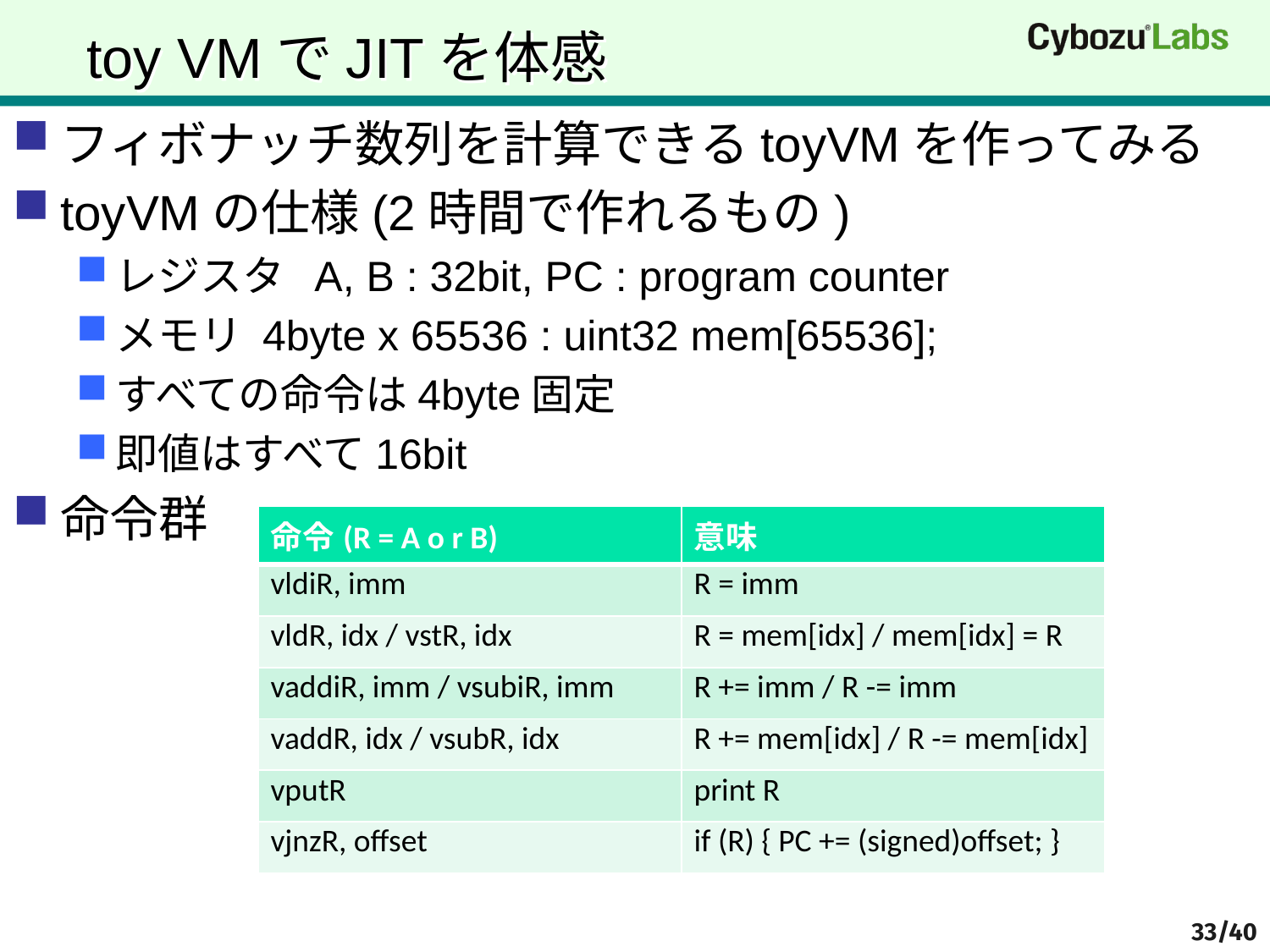

# toy VMでJITを体感
フィボナッチ数列を計算できるtoyVMを作ってみる
toyVMの仕様(2時間で作れるもの)
レジスタ  A, B : 32bit, PC : program counter
メモリ 4byte x 65536 : uint32 mem[65536];
すべての命令は4byte固定
即値はすべて16bit
命令群
| 命令(R = A o r B) | 意味 |
| --- | --- |
| vldiR, imm | R = imm |
| vldR, idx / vstR, idx | R = mem[idx] / mem[idx] = R |
| vaddiR, imm / vsubiR, imm | R += imm / R -= imm |
| vaddR, idx / vsubR, idx | R += mem[idx] / R -= mem[idx] |
| vputR | print R |
| vjnzR, offset | if (R) { PC += (signed)offset; } |

33/40